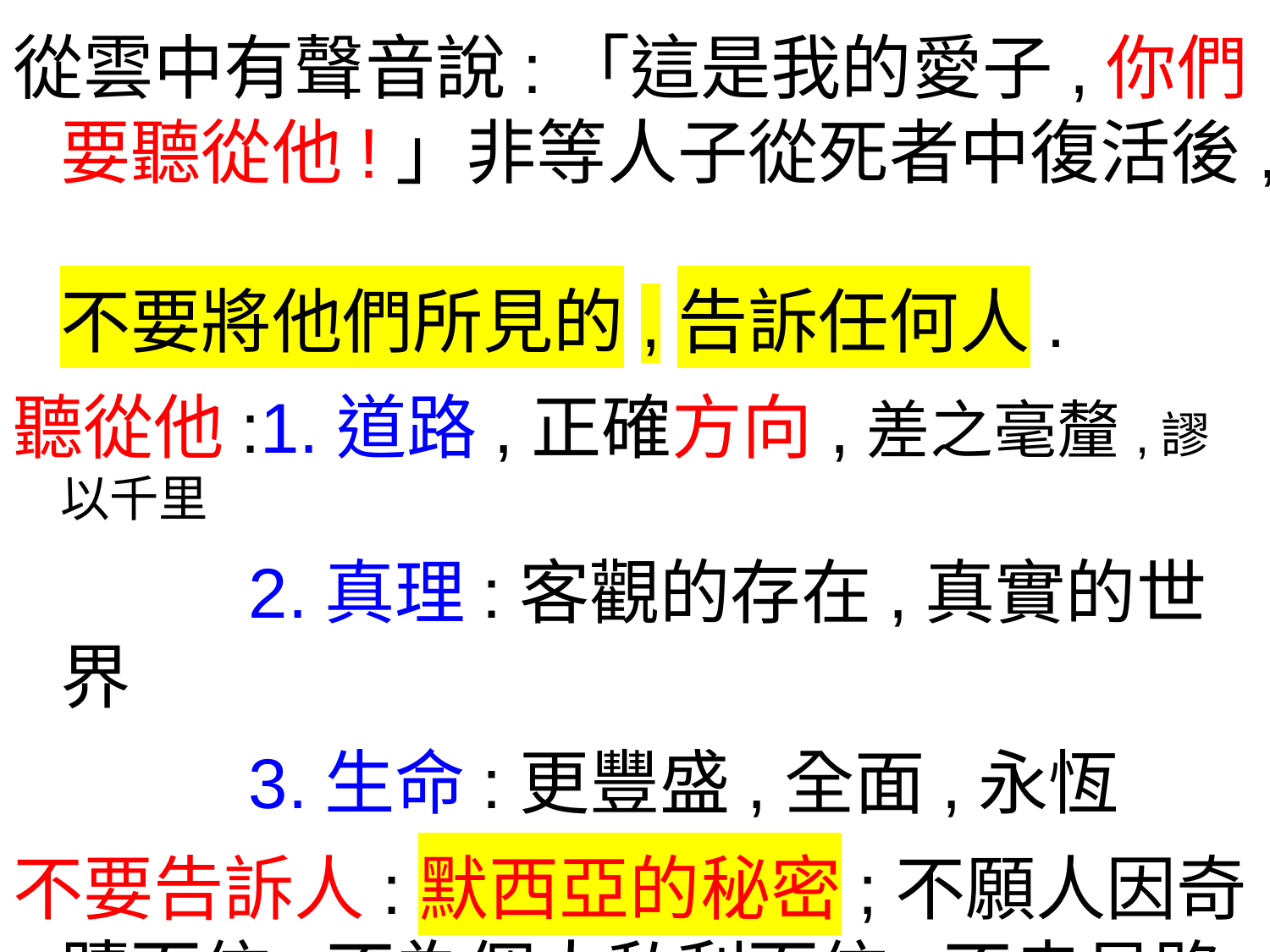

從雲中有聲音說:「這是我的愛子,你們要聽從他!」非等人子從死者中復活後,
不要將他們所見的,告訴任何人.
聽從他:1.道路,正確方向,差之毫釐,謬以千里
            2.真理:客觀的存在,真實的世界
            3.生命:更豐盛,全面,永恆
不要告訴人:默西亞的秘密;不願人因奇蹟而信;不為個人私利而信;不走易路而要入窄門